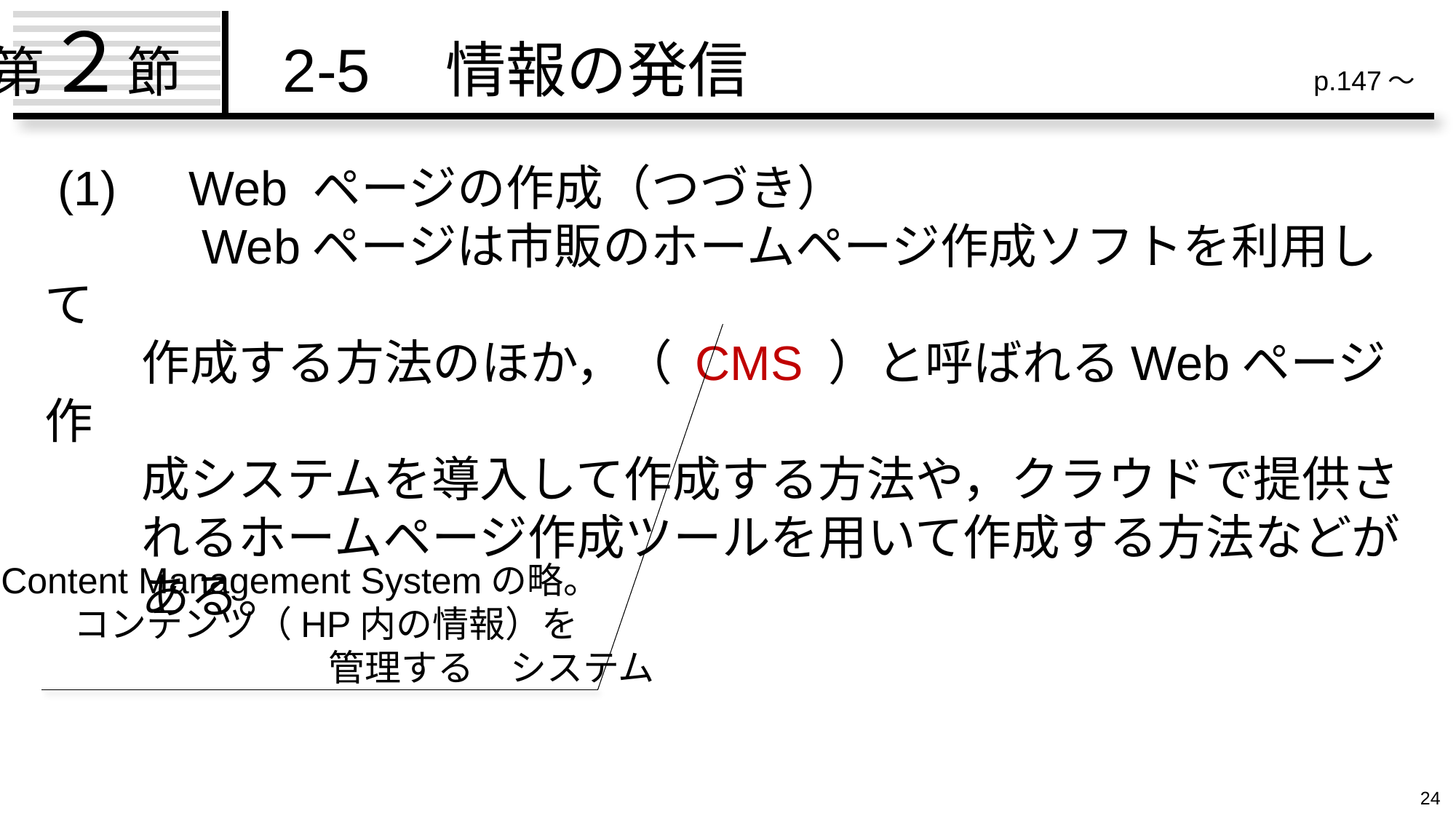

第２節　2-5　情報の発信
p.147～
 (1)　Web ページの作成（つづき）
　　　Webページは市販のホームページ作成ソフトを利用して
　　作成する方法のほか，（ CMS ）と呼ばれるWebページ作
　　成システムを導入して作成する方法や，クラウドで提供さ
　　れるホームページ作成ツールを用いて作成する方法などが
　　ある。
Content Management Systemの略。
　　コンテンツ（HP内の情報）を
　　　　　　　　　管理する　システム
24